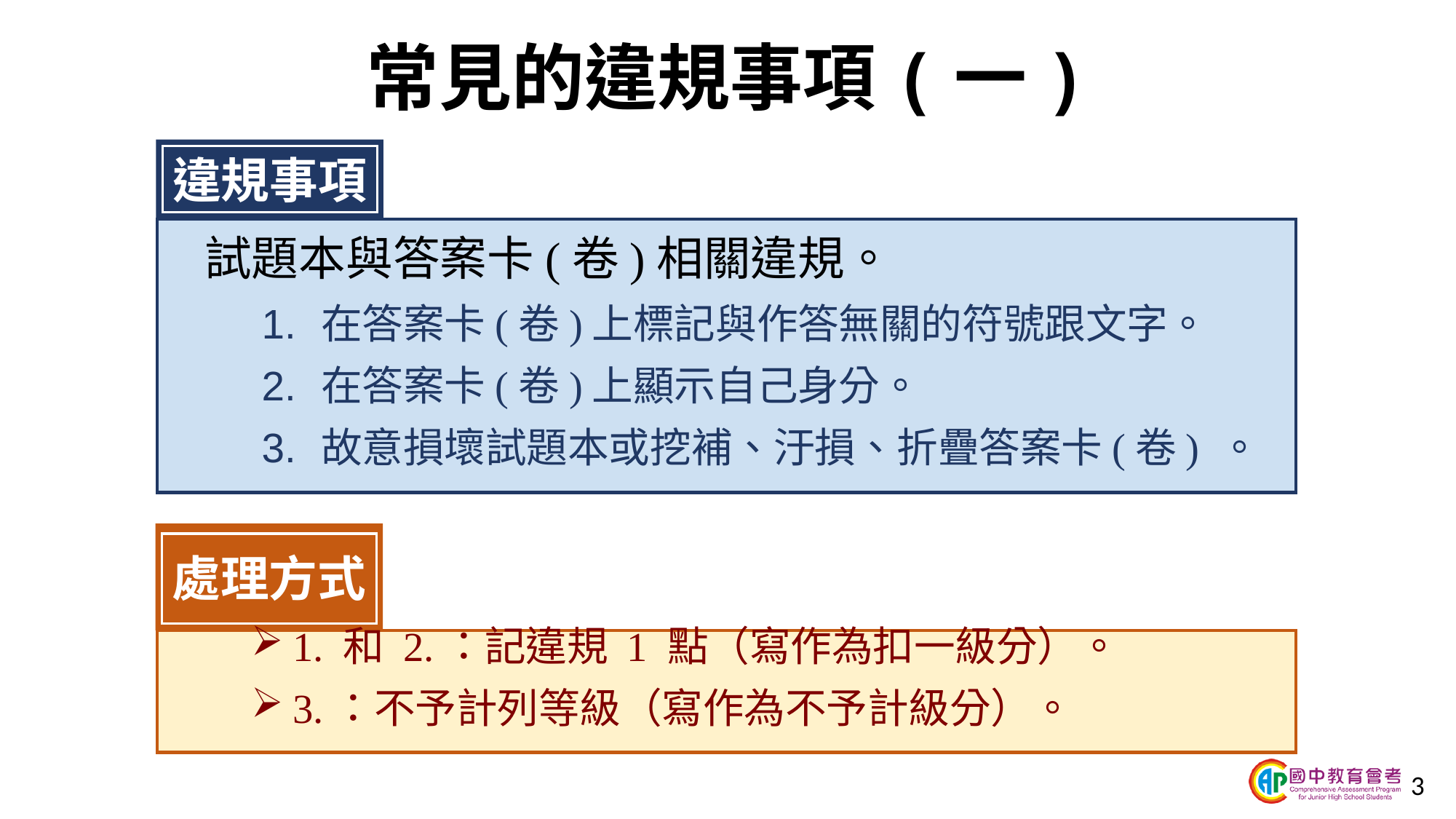

# 常見的違規事項(一)
違規事項

試題本與答案卡(卷)相關違規。
在答案卡(卷)上標記與作答無關的符號跟文字。
在答案卡(卷)上顯示自己身分。
故意損壞試題本或挖補、汙損、折疊答案卡(卷) 。

1. 和 2.：記違規 1 點（寫作為扣一級分）。
3.：不予計列等級（寫作為不予計級分）。

處理方式

3